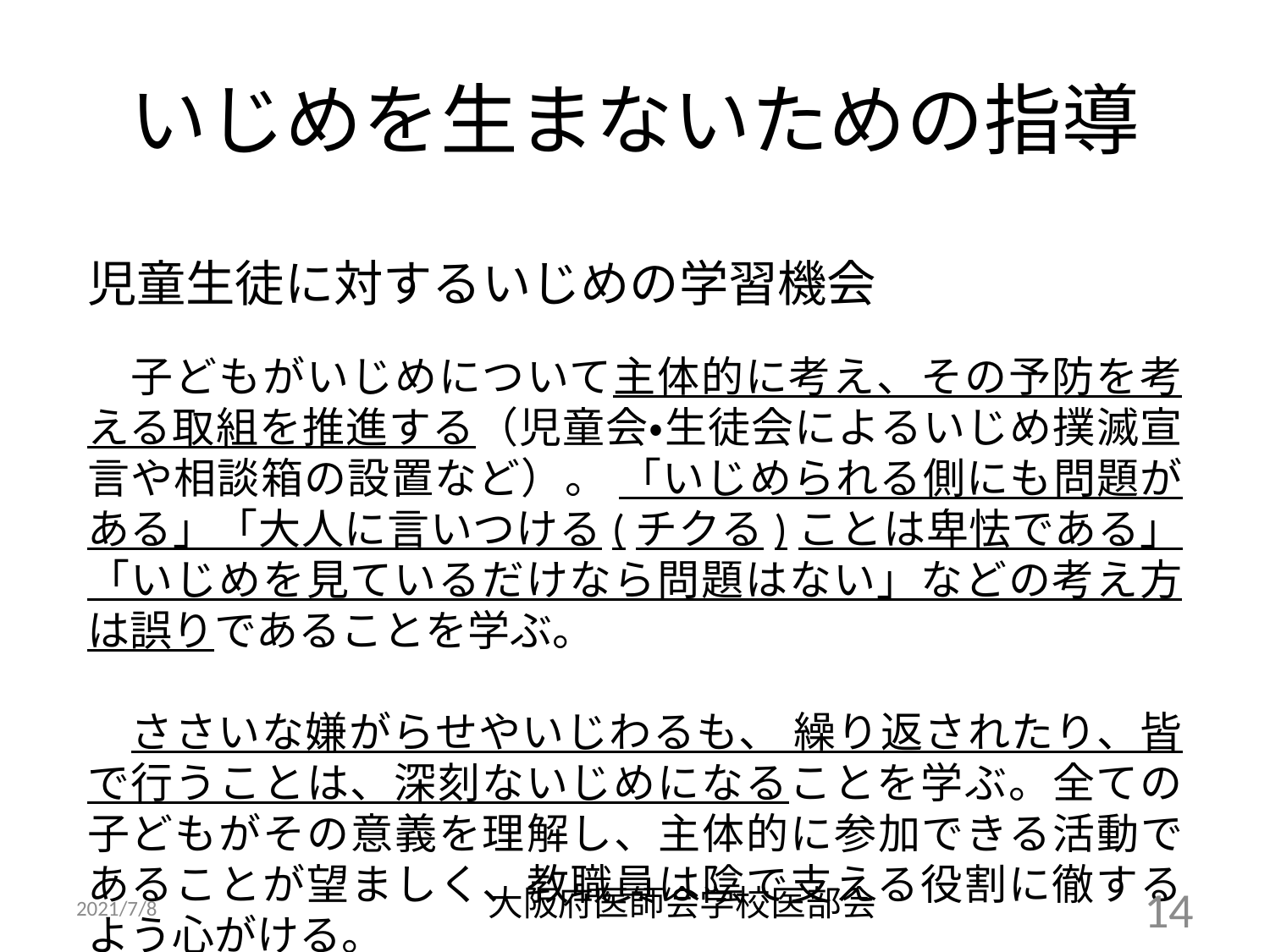

# いじめを生まないための指導
児童生徒に対するいじめの学習機会

　子どもがいじめについて主体的に考え、その予防を考える取組を推進する（児童会・生徒会によるいじめ撲滅宣言や相談箱の設置など）。 「いじめられる側にも問題がある」「大人に言いつける(チクる)ことは卑怯である」「いじめを見ているだけなら問題はない」などの考え方は誤りであることを学ぶ。

　ささいな嫌がらせやいじわるも、 繰り返されたり、皆で行うことは、深刻ないじめになることを学ぶ。全ての子どもがその意義を理解し、主体的に参加できる活動であることが望ましく、教職員は陰で支える役割に徹するよう心がける。
大阪府医師会学校医部会
2021/7/8
14